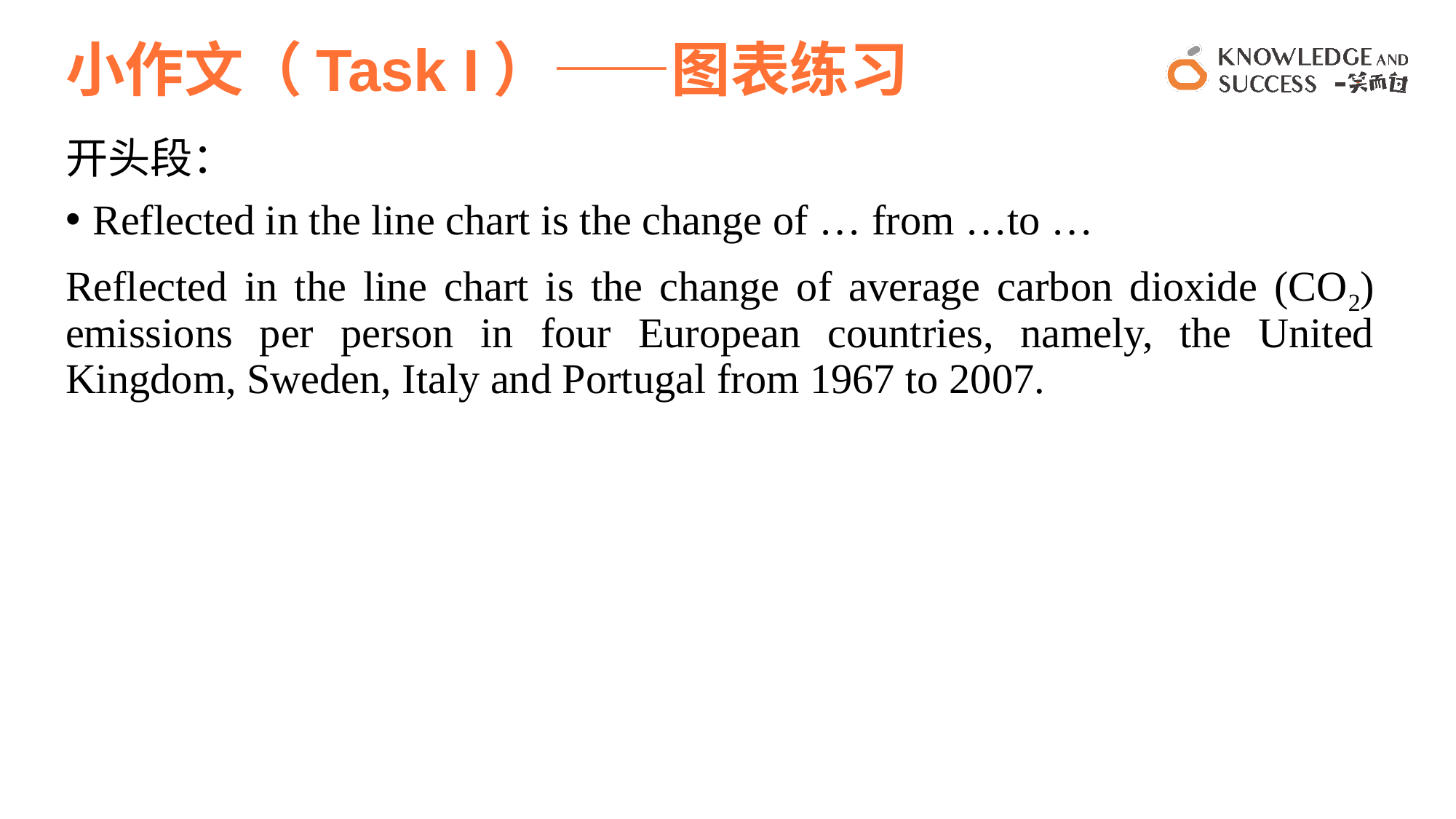

# 小作文（Task I）——图表练习
开头段：
Reflected in the line chart is the change of … from …to …
Reflected in the line chart is the change of average carbon dioxide (CO2) emissions per person in four European countries, namely, the United Kingdom, Sweden, Italy and Portugal from 1967 to 2007.

22